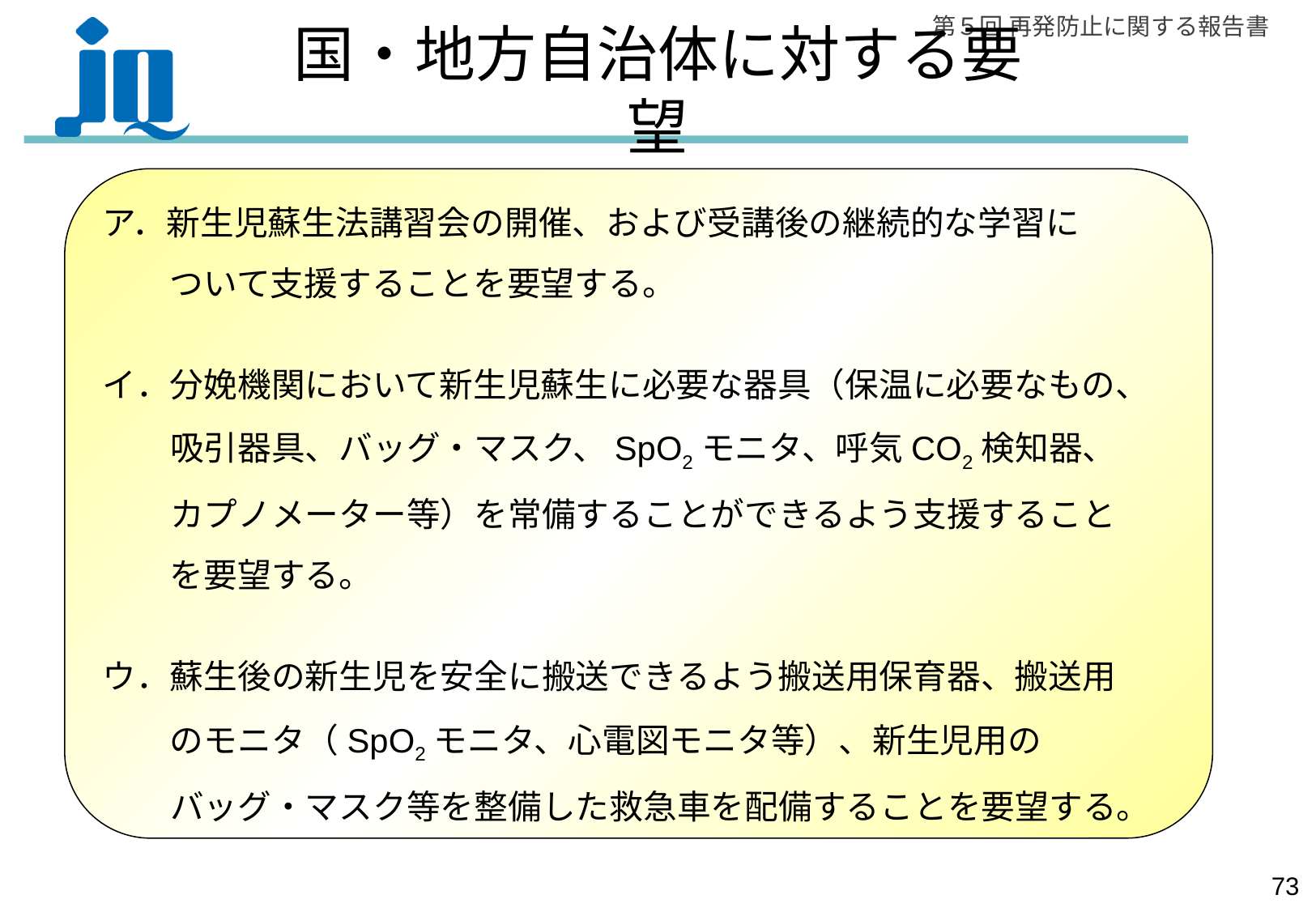

# 国・地方自治体に対する要望
ア．新生児蘇生法講習会の開催、および受講後の継続的な学習に
　　ついて支援することを要望する。

イ．分娩機関において新生児蘇生に必要な器具（保温に必要なもの、
　　吸引器具、バッグ・マスク、SpO2モニタ、呼気CO2検知器、
　　カプノメーター等）を常備することができるよう支援すること
　　を要望する。

ウ．蘇生後の新生児を安全に搬送できるよう搬送用保育器、搬送用
　　のモニタ（SpO2モニタ、心電図モニタ等）、新生児用の
　　バッグ・マスク等を整備した救急車を配備することを要望する。
73